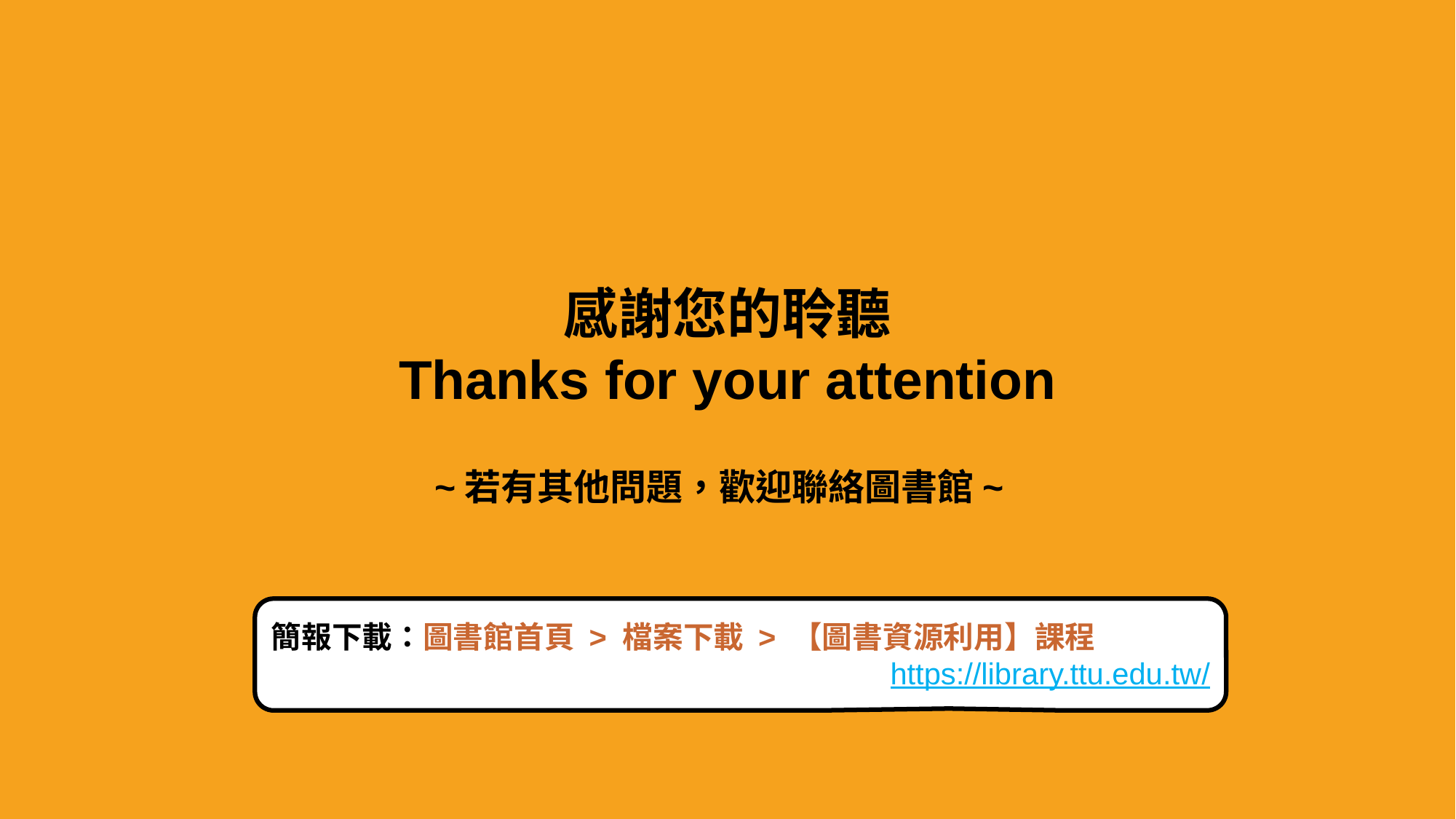

感謝您的聆聽
Thanks for your attention
~若有其他問題，歡迎聯絡圖書館~
簡報下載：圖書館首頁 > 檔案下載 > 【圖書資源利用】課程
https://library.ttu.edu.tw/